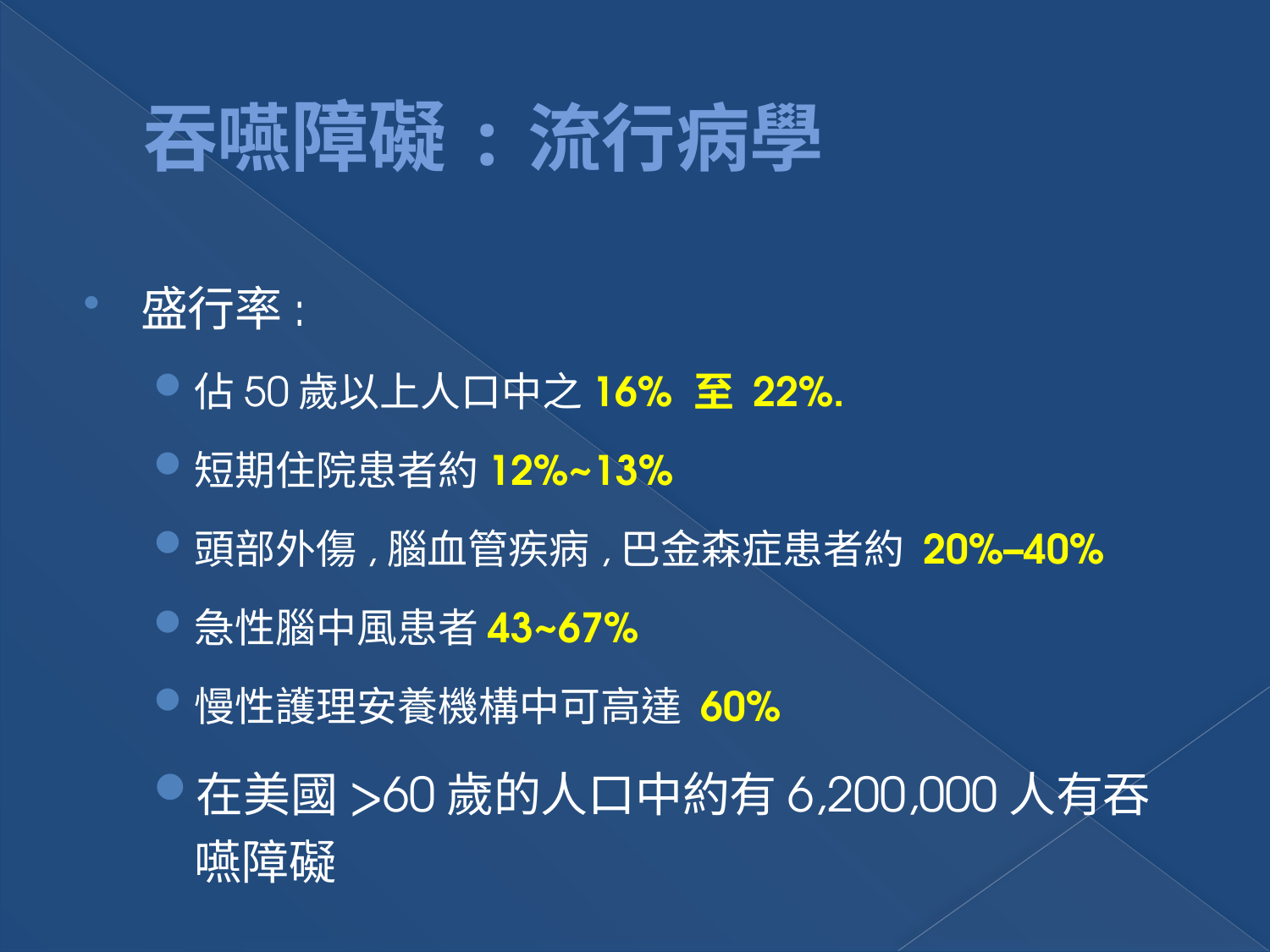

# 吞嚥障礙:流行病學
盛行率:
佔50歲以上人口中之16% 至 22%.
短期住院患者約12%~13%
頭部外傷,腦血管疾病,巴金森症患者約 20%–40%
急性腦中風患者43~67%
慢性護理安養機構中可高達 60%
在美國>60歲的人口中約有6,200,000人有吞嚥障礙